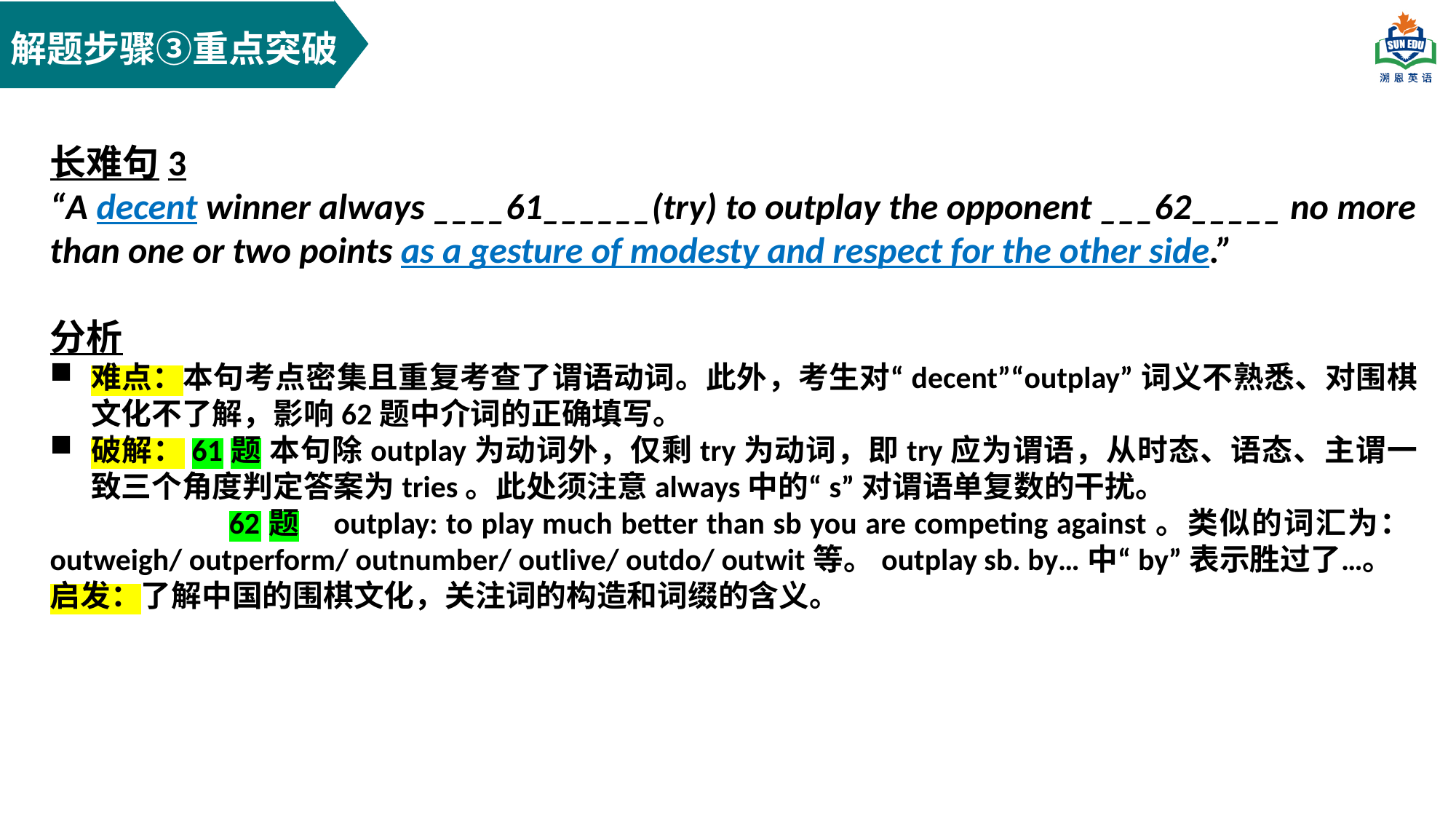

解题步骤③重点突破
长难句3
“A decent winner always ____61______(try) to outplay the opponent ___62_____ no more than one or two points as a gesture of modesty and respect for the other side.”

分析
难点：本句考点密集且重复考查了谓语动词。此外，考生对“decent”“outplay”词义不熟悉、对围棋文化不了解，影响62题中介词的正确填写。
破解：61题 本句除outplay为动词外，仅剩try为动词，即try应为谓语，从时态、语态、主谓一致三个角度判定答案为tries。此处须注意always中的“s”对谓语单复数的干扰。
                     62题   outplay: to play much better than sb you are competing against。类似的词汇为：outweigh/ outperform/ outnumber/ outlive/ outdo/ outwit等。outplay sb. by…中“by”表示胜过了…。
启发：了解中国的围棋文化，关注词的构造和词缀的含义。